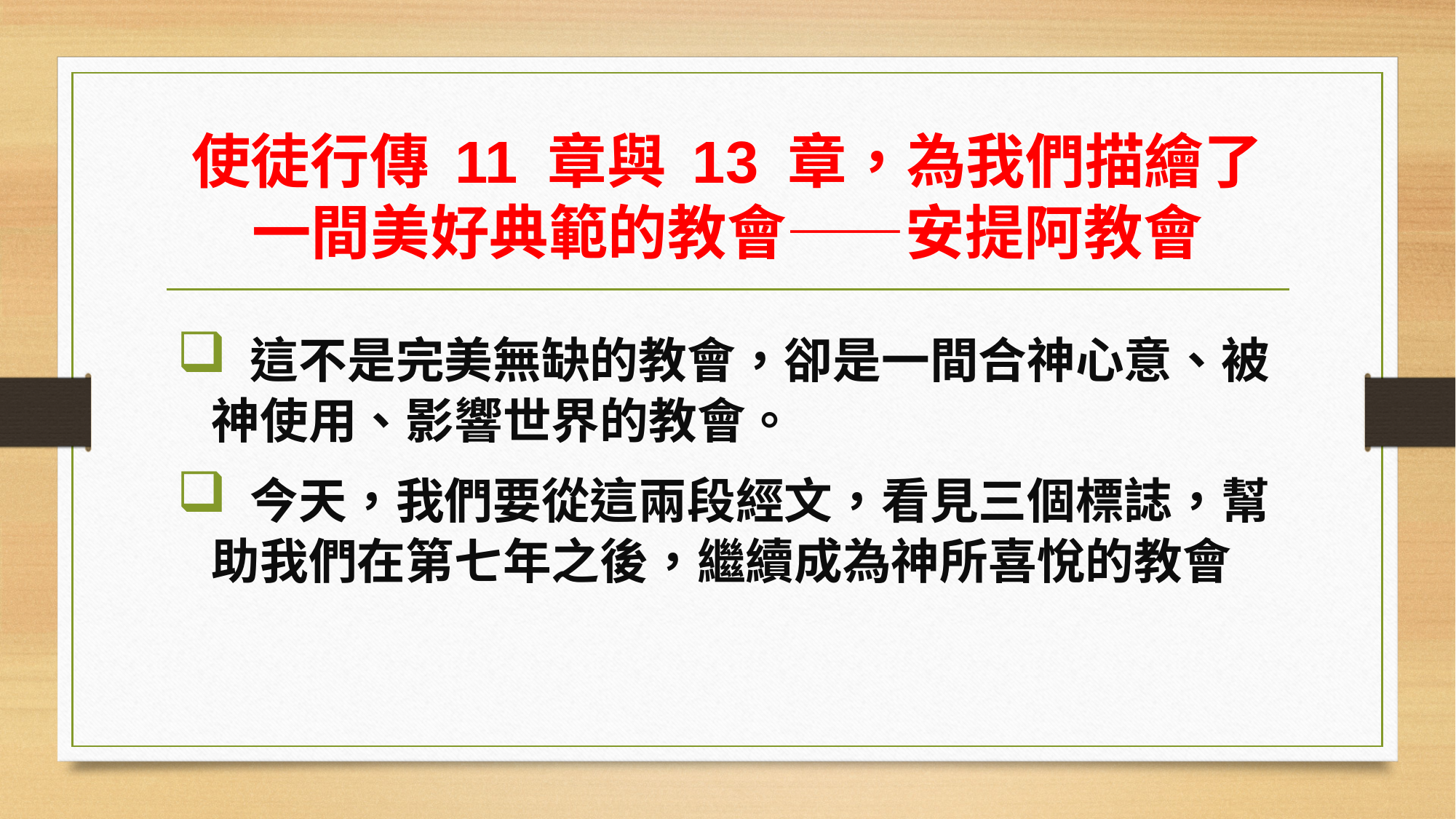

# 使徒行傳 11 章與 13 章，為我們描繪了一間美好典範的教會——安提阿教會
 這不是完美無缺的教會，卻是一間合神心意、被神使用、影響世界的教會。
 今天，我們要從這兩段經文，看見三個標誌，幫助我們在第七年之後，繼續成為神所喜悅的教會